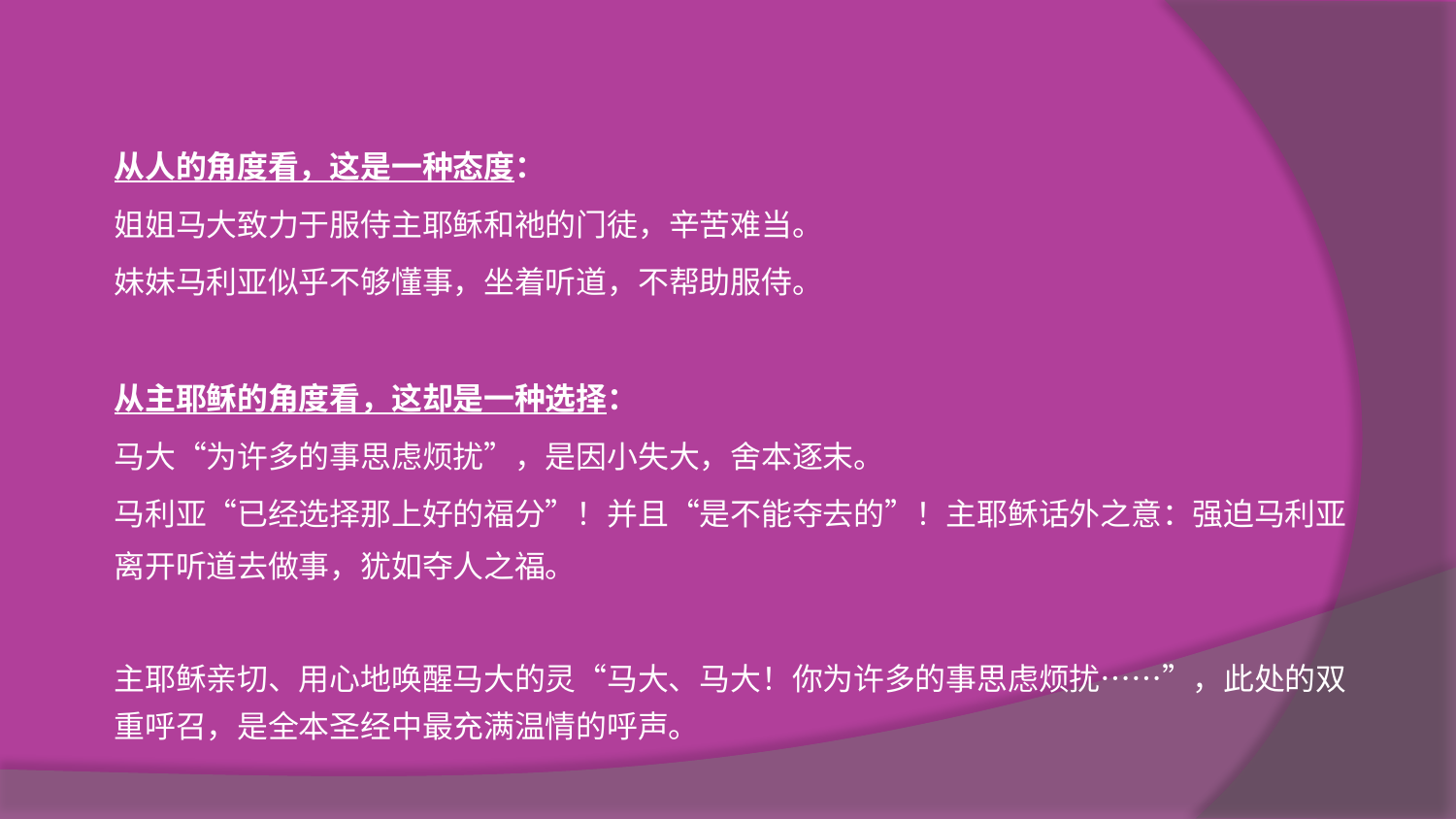

从人的角度看，这是一种态度：
姐姐马大致力于服侍主耶稣和祂的门徒，辛苦难当。
妹妹马利亚似乎不够懂事，坐着听道，不帮助服侍。

从主耶稣的角度看，这却是一种选择：
马大“为许多的事思虑烦扰”，是因小失大，舍本逐末。
马利亚“已经选择那上好的福分”！并且“是不能夺去的”！主耶稣话外之意：强迫马利亚离开听道去做事，犹如夺人之福。

主耶稣亲切、用心地唤醒马大的灵“马大、马大！你为许多的事思虑烦扰……”，此处的双重呼召，是全本圣经中最充满温情的呼声。